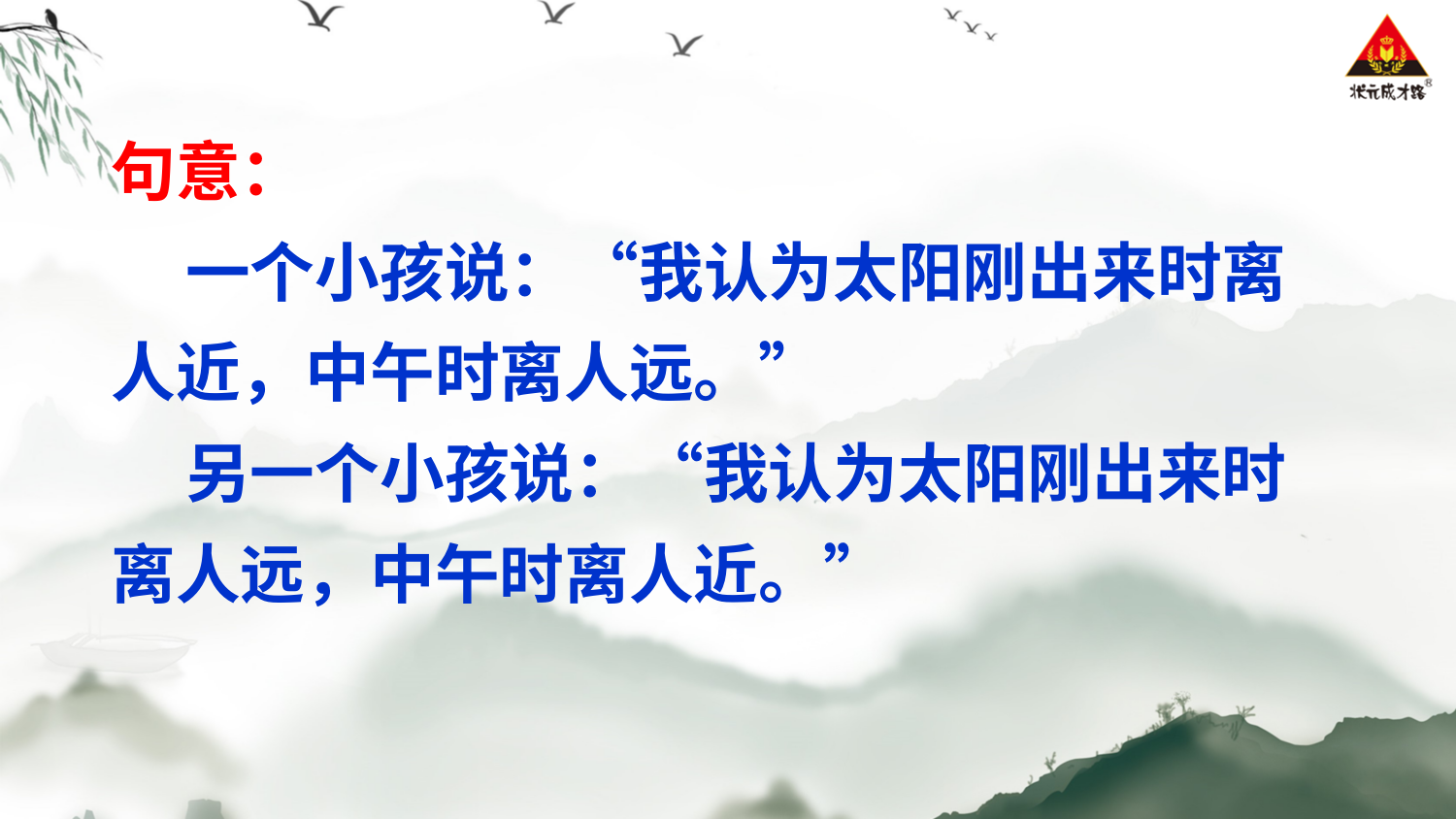

句意：
    一个小孩说：“我认为太阳刚出来时离人近，中午时离人远。”
    另一个小孩说：“我认为太阳刚出来时离人远，中午时离人近。”